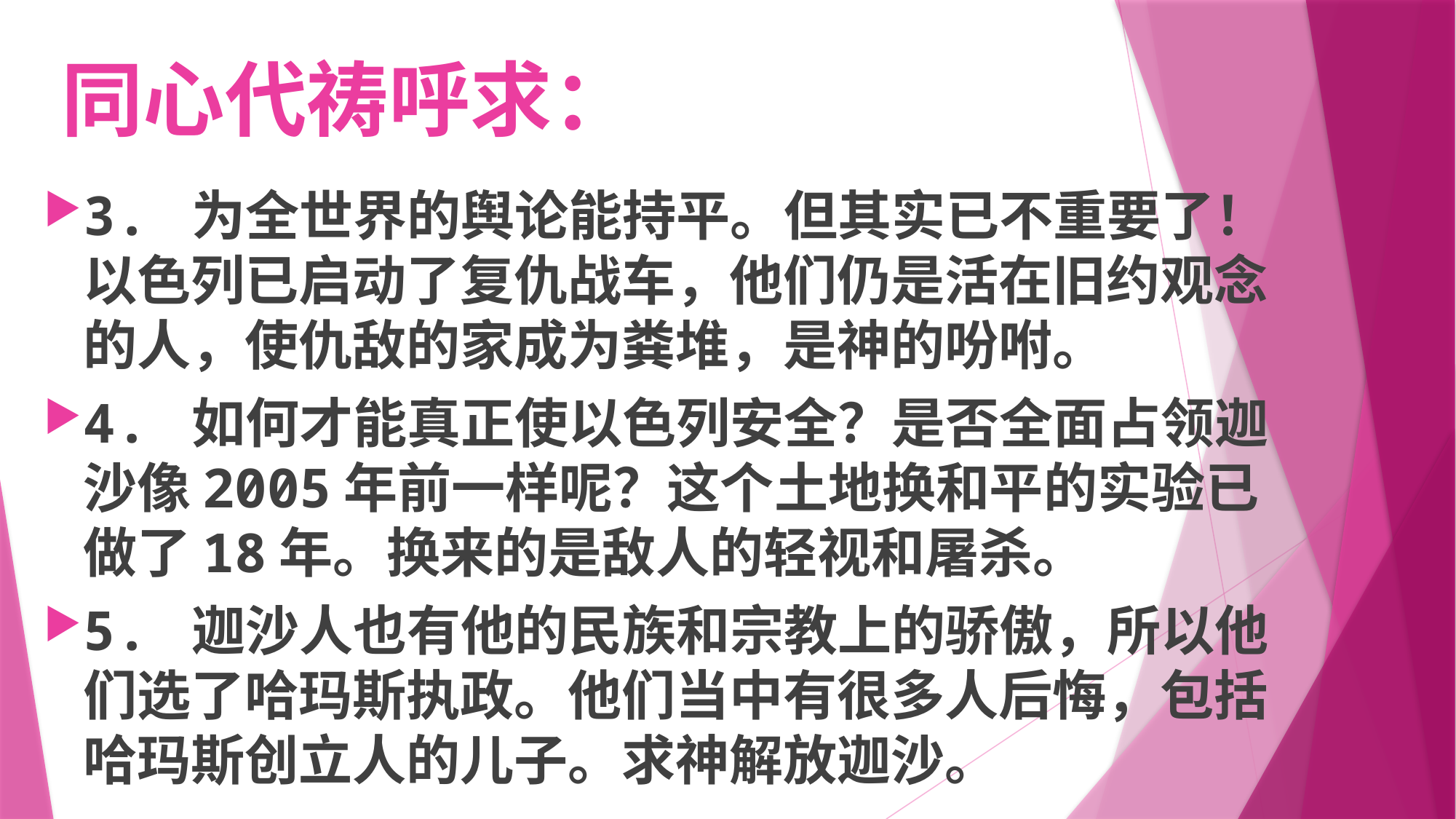

# 同心代祷呼求：
3. 为全世界的舆论能持平。但其实已不重要了！以色列已启动了复仇战车，他们仍是活在旧约观念的人，使仇敌的家成为粪堆，是神的吩咐。
4. 如何才能真正使以色列安全？是否全面占领迦沙像2005年前一样呢？这个土地换和平的实验已做了18年。换来的是敌人的轻视和屠杀。
5. 迦沙人也有他的民族和宗教上的骄傲，所以他们选了哈玛斯执政。他们当中有很多人后悔，包括哈玛斯创立人的儿子。求神解放迦沙。